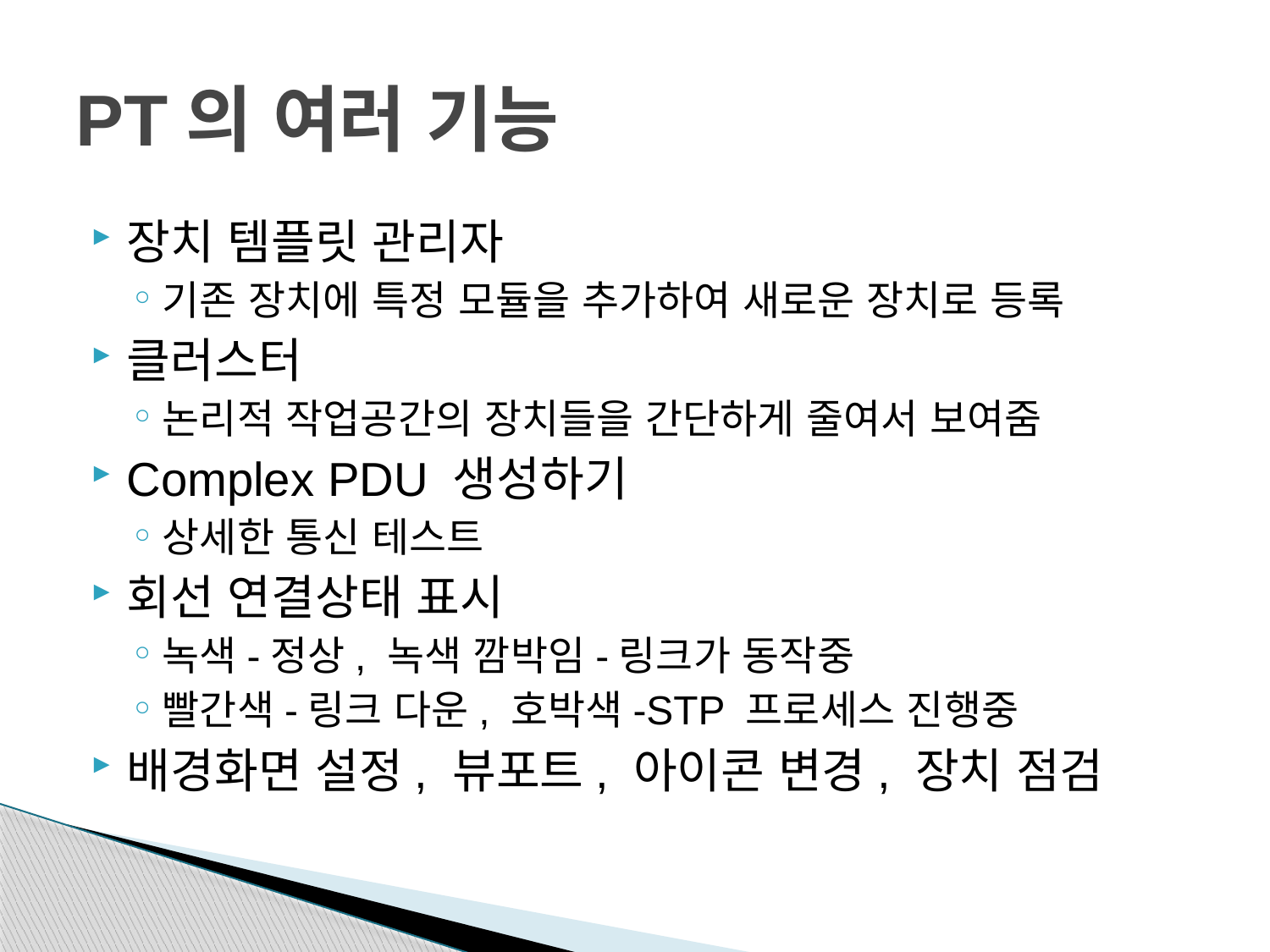

# PT의 여러 기능
장치 템플릿 관리자
기존 장치에 특정 모듈을 추가하여 새로운 장치로 등록
클러스터
논리적 작업공간의 장치들을 간단하게 줄여서 보여줌
Complex PDU 생성하기
상세한 통신 테스트
회선 연결상태 표시
녹색-정상, 녹색 깜박임-링크가 동작중
빨간색-링크 다운, 호박색-STP 프로세스 진행중
배경화면 설정, 뷰포트, 아이콘 변경, 장치 점검